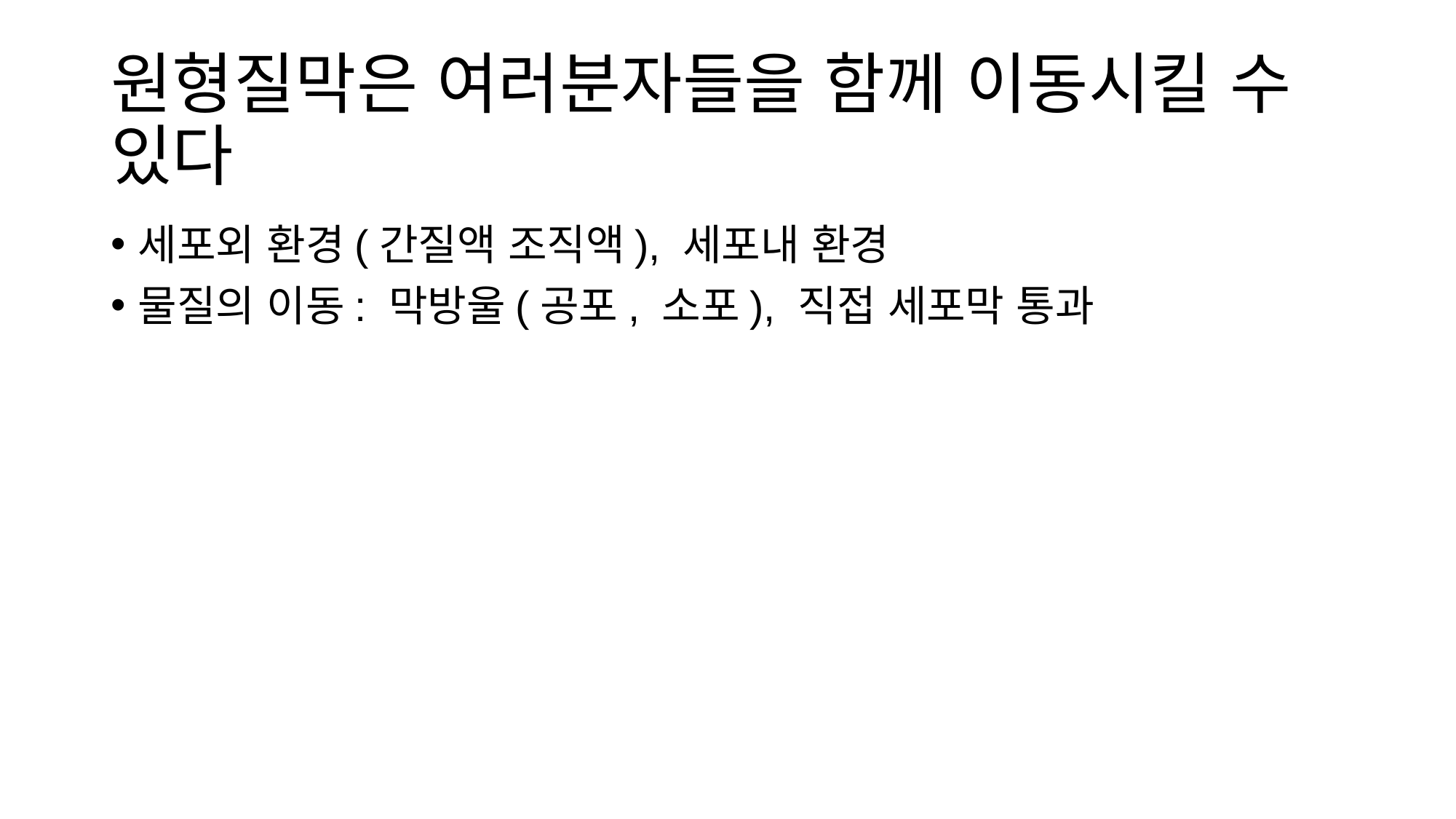

# 원형질막은 여러분자들을 함께 이동시킬 수 있다
세포외 환경(간질액 조직액), 세포내 환경
물질의 이동: 막방울(공포, 소포), 직접 세포막 통과